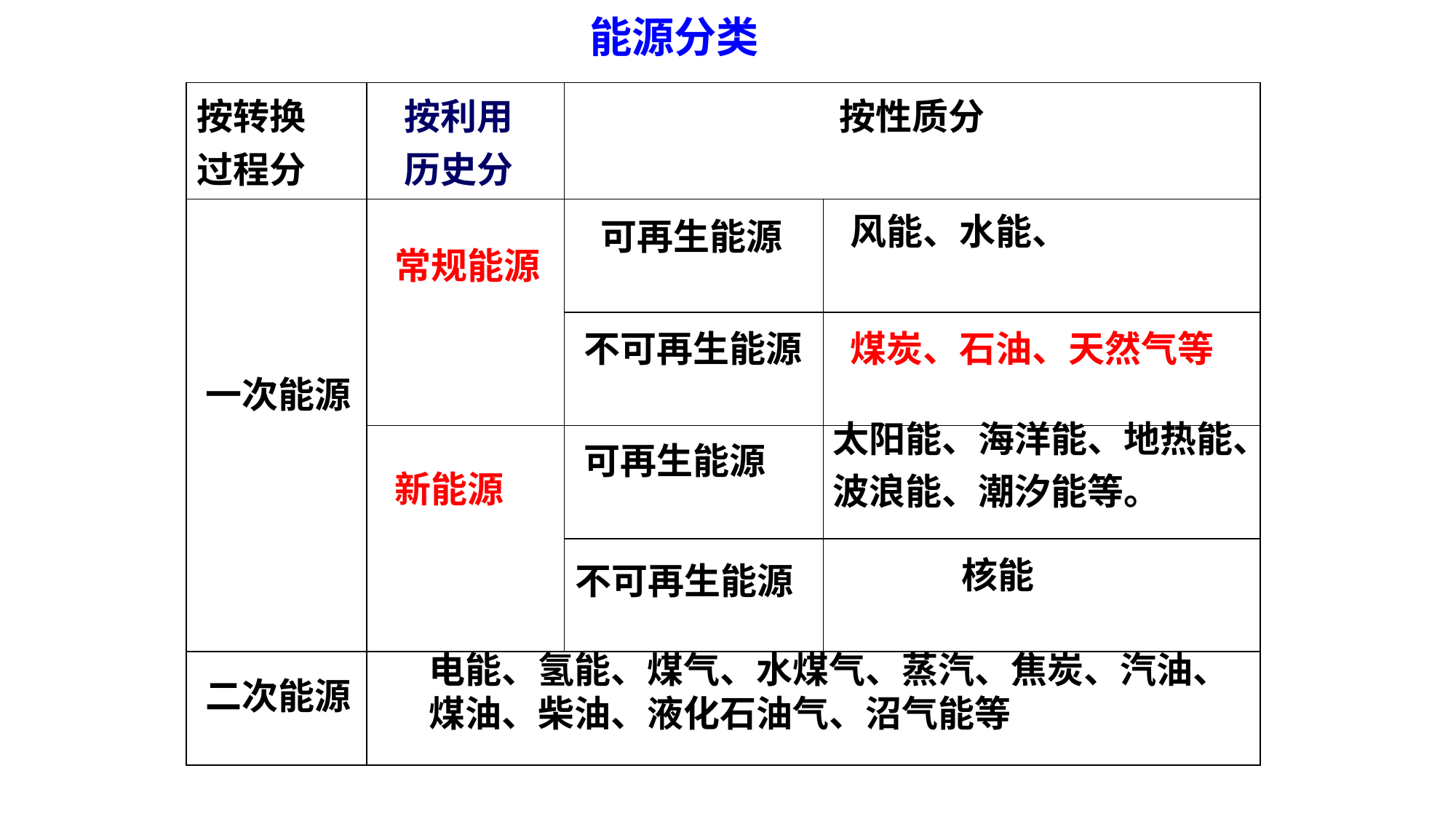

能源分类
| 按转换 过程分 | 按利用 历史分 | 按性质分 |  |
| --- | --- | --- | --- |
|  |  |  |  |
|  |  |  |  |
|  |  |  |  |
|  |  |  |  |
|  |  |  |  |
风能、水能、
可再生能源
不可再生能源
可再生能源
不可再生能源
常规能源
煤炭、石油、天然气等
一次能源
太阳能、海洋能、地热能、波浪能、潮汐能等。
新能源
核能
电能、氢能、煤气、水煤气、蒸汽、焦炭、汽油、煤油、柴油、液化石油气、沼气能等
二次能源